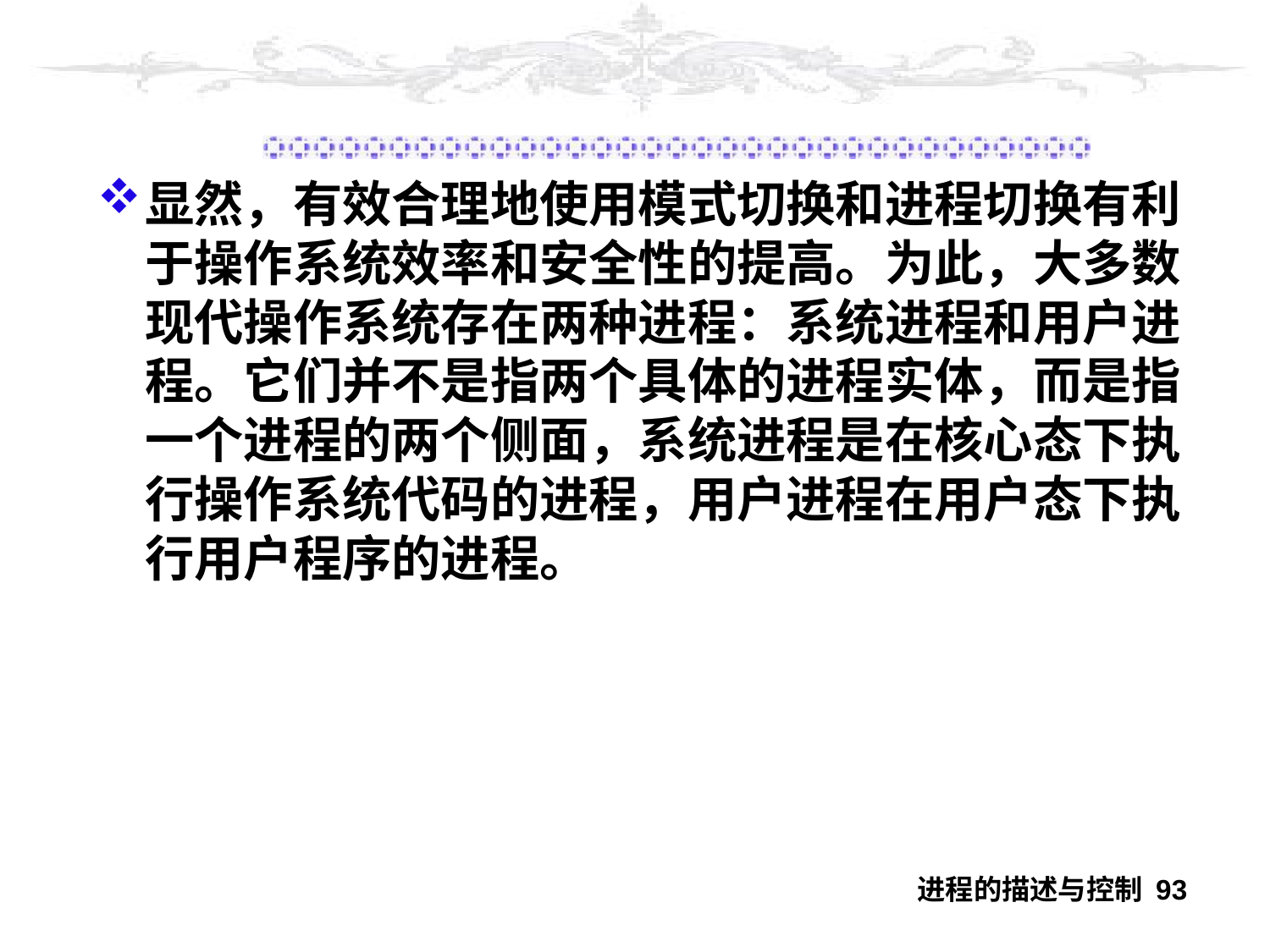

#
显然，有效合理地使用模式切换和进程切换有利于操作系统效率和安全性的提高。为此，大多数现代操作系统存在两种进程：系统进程和用户进程。它们并不是指两个具体的进程实体，而是指一个进程的两个侧面，系统进程是在核心态下执行操作系统代码的进程，用户进程在用户态下执行用户程序的进程。